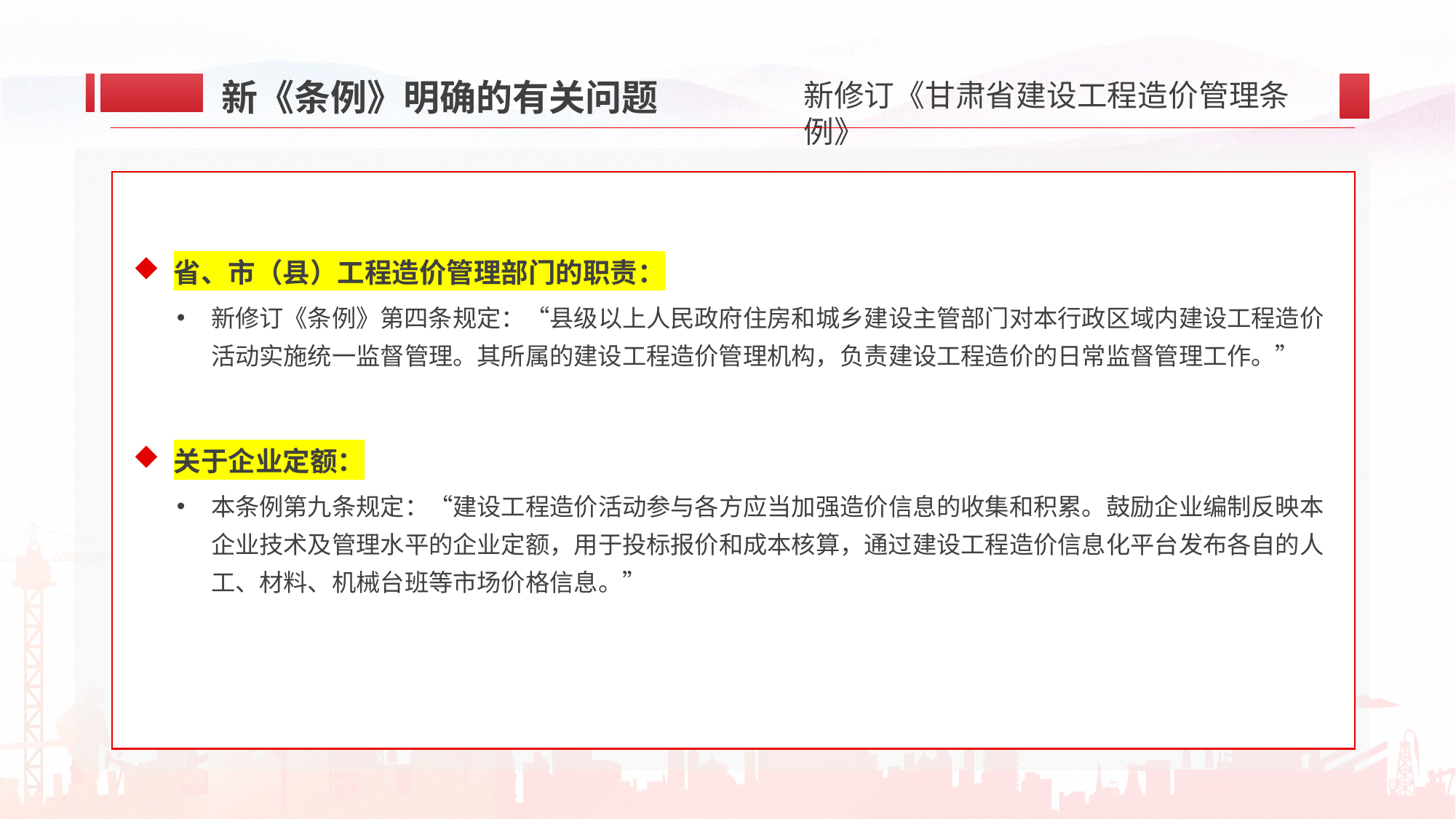

新《条例》明确的有关问题
关于重复审核的有关问题
省、市（县）工程造价管理部门的职责：
新修订《条例》第四条规定：“县级以上人民政府住房和城乡建设主管部门对本行政区域内建设工程造价活动实施统一监督管理。其所属的建设工程造价管理机构，负责建设工程造价的日常监督管理工作。”
关于企业定额：
本条例第九条规定：“建设工程造价活动参与各方应当加强造价信息的收集和积累。鼓励企业编制反映本企业技术及管理水平的企业定额，用于投标报价和成本核算，通过建设工程造价信息化平台发布各自的人工、材料、机械台班等市场价格信息。”